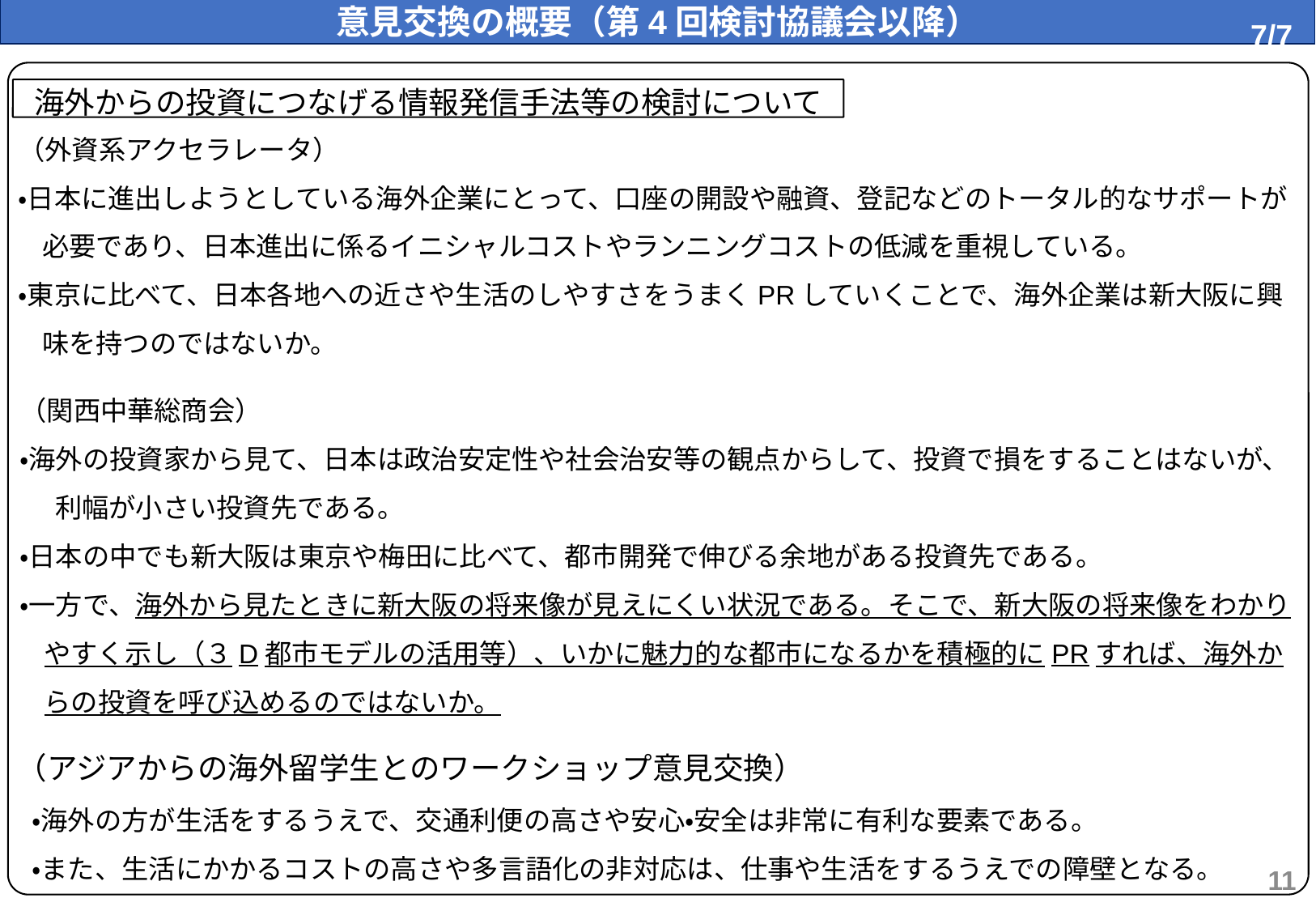

意見交換の概要（第4回検討協議会以降）
7/7

海外からの投資につなげる情報発信手法等の検討について

（外資系アクセラレータ）
・日本に進出しようとしている海外企業にとって、口座の開設や融資、登記などのトータル的なサポートが必要であり、日本進出に係るイニシャルコストやランニングコストの低減を重視している。
・東京に比べて、日本各地への近さや生活のしやすさをうまくPRしていくことで、海外企業は新大阪に興味を持つのではないか。
（関西中華総商会）
・海外の投資家から見て、日本は政治安定性や社会治安等の観点からして、投資で損をすることはないが、
利幅が小さい投資先である。
・日本の中でも新大阪は東京や梅田に比べて、都市開発で伸びる余地がある投資先である。
・一方で、海外から見たときに新大阪の将来像が見えにくい状況である。そこで、新大阪の将来像をわかりやすく示し（３D都市モデルの活用等）、いかに魅力的な都市になるかを積極的にPRすれば、海外からの投資を呼び込めるのではないか。
（アジアからの海外留学生とのワークショップ意見交換）
・海外の方が生活をするうえで、交通利便の高さや安心・安全は非常に有利な要素である。
・また、生活にかかるコストの高さや多言語化の非対応は、仕事や生活をするうえでの障壁となる。
11